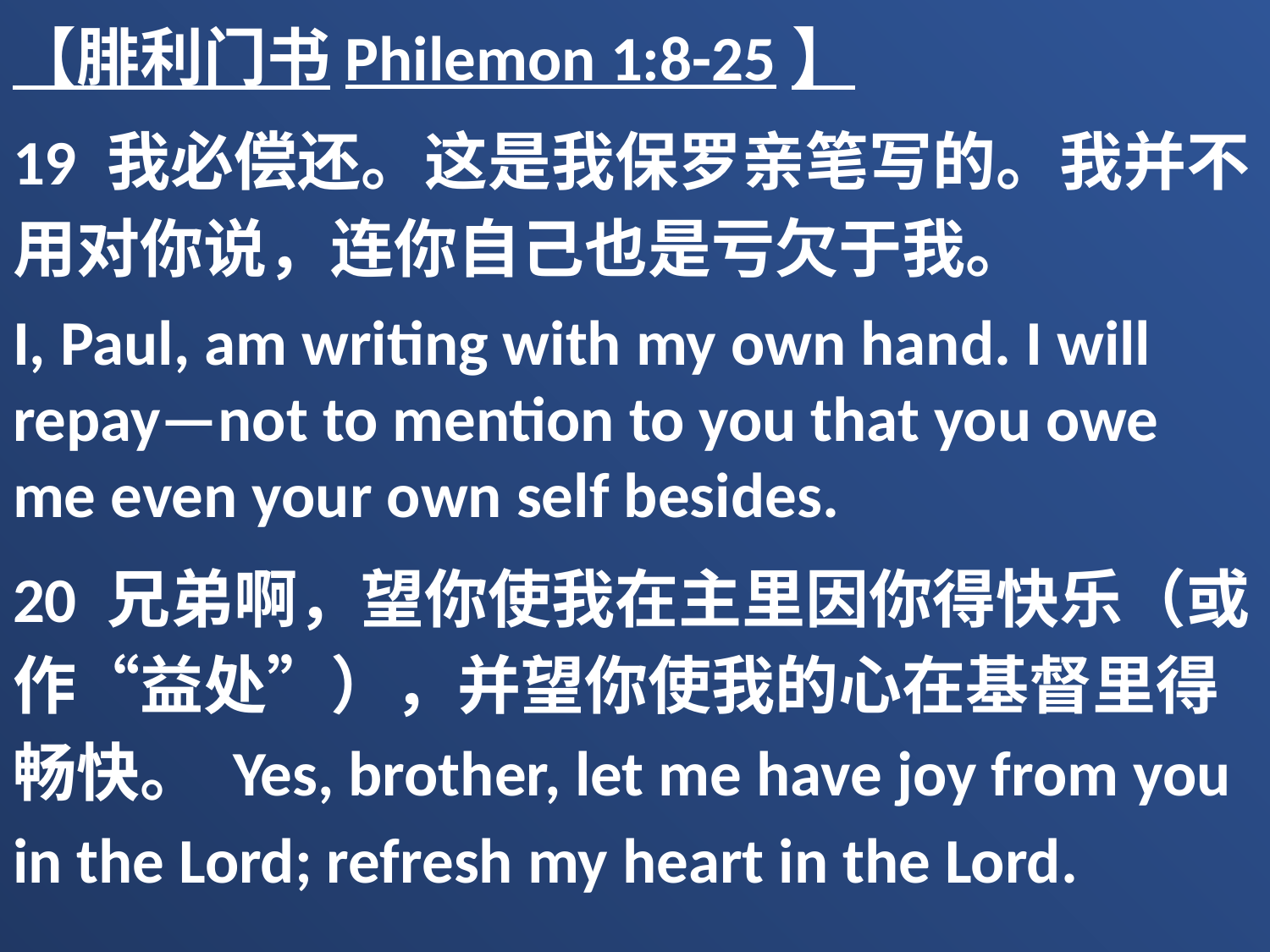

【腓利门书Philemon 1:8-25】
19 我必偿还。这是我保罗亲笔写的。我并不用对你说，连你自己也是亏欠于我。
I, Paul, am writing with my own hand. I will repay—not to mention to you that you owe me even your own self besides.
20 兄弟啊，望你使我在主里因你得快乐（或作“益处”），并望你使我的心在基督里得畅快。 Yes, brother, let me have joy from you in the Lord; refresh my heart in the Lord.